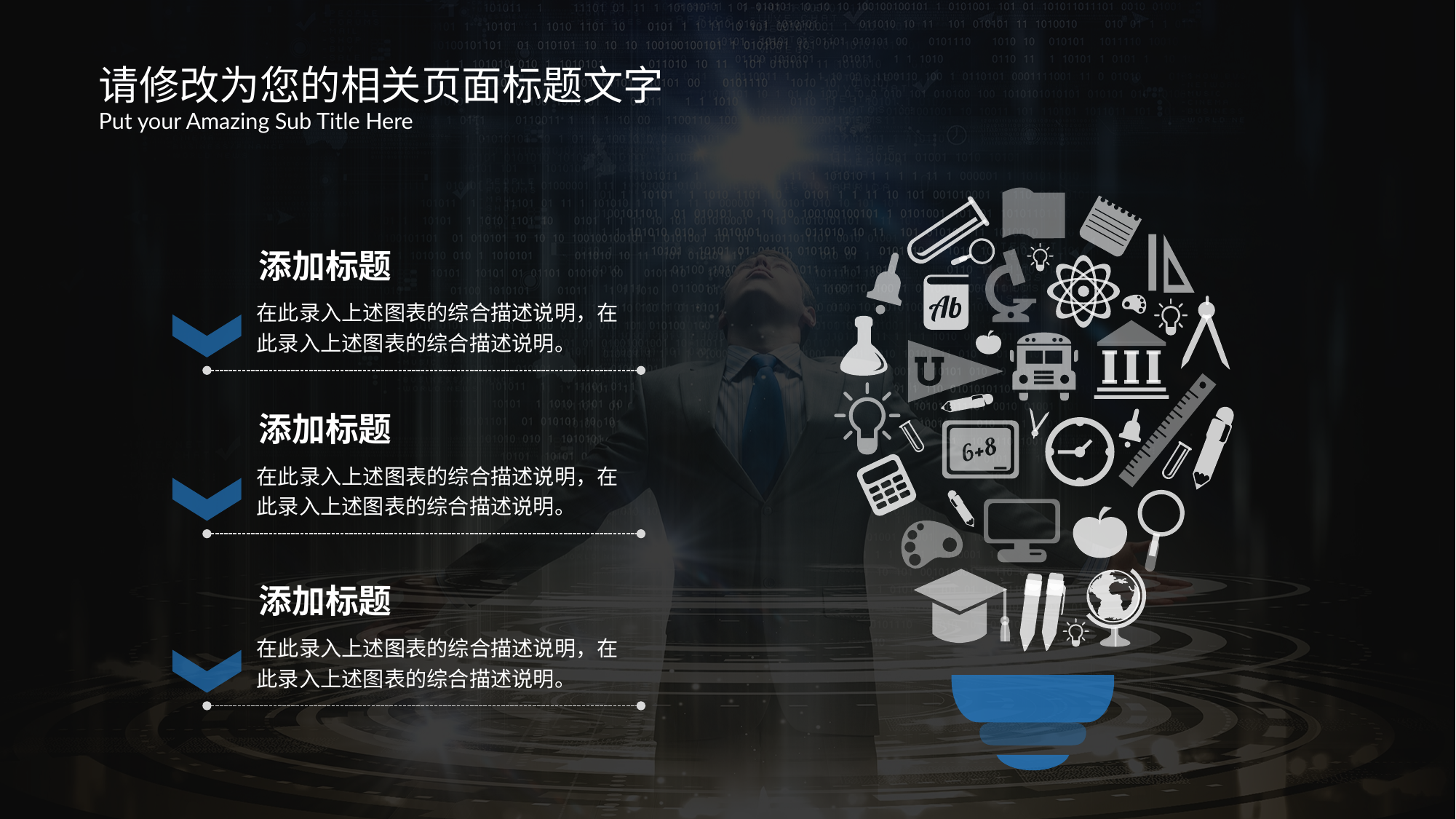

请修改为您的相关页面标题文字
Put your Amazing Sub Title Here

添加标题

在此录入上述图表的综合描述说明，在此录入上述图表的综合描述说明。

添加标题

在此录入上述图表的综合描述说明，在此录入上述图表的综合描述说明。

添加标题

在此录入上述图表的综合描述说明，在此录入上述图表的综合描述说明。